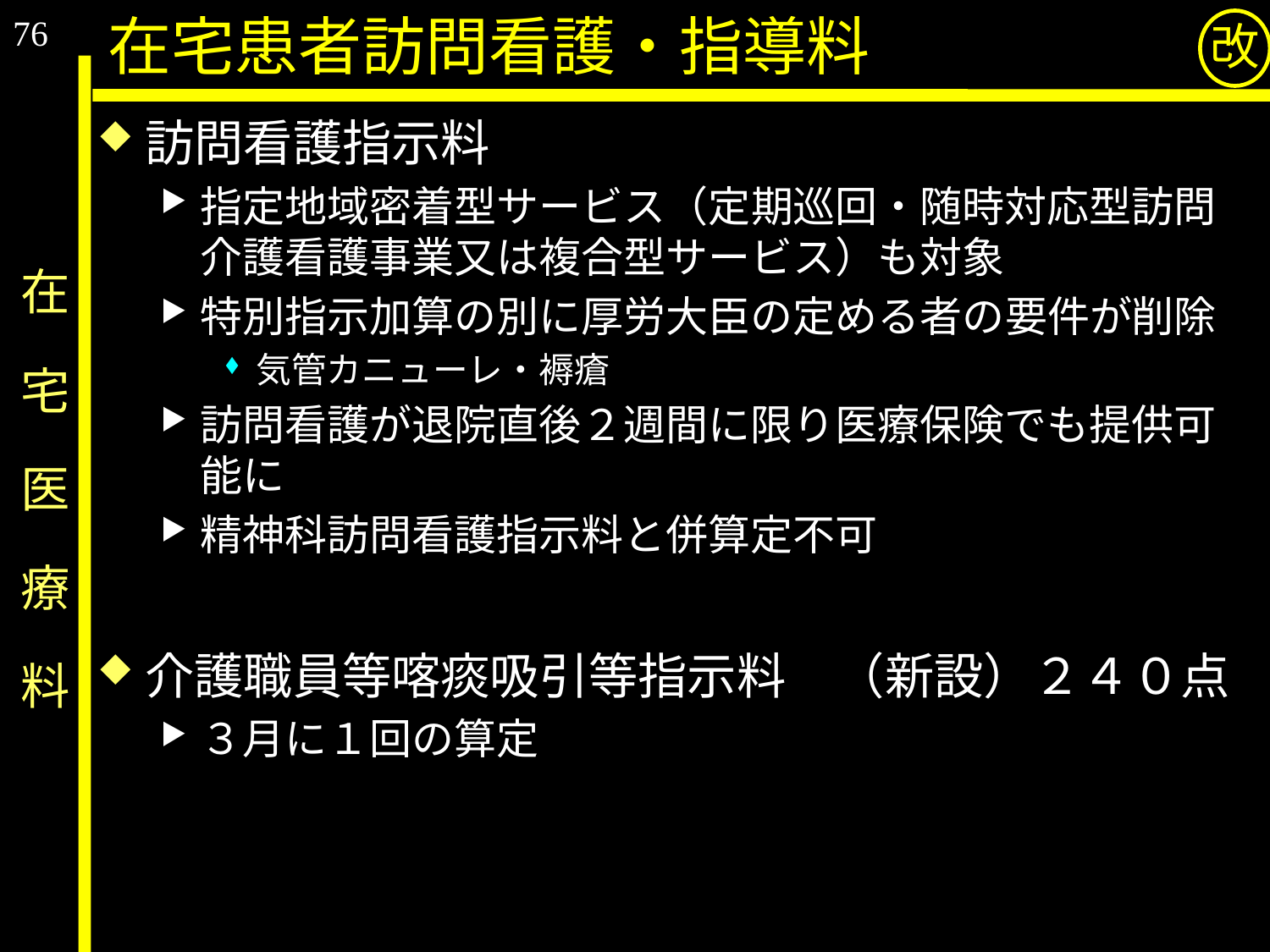

76
在宅患者訪問看護・指導料
改

訪問看護指示料
指定地域密着型サービス（定期巡回・随時対応型訪問介護看護事業又は複合型サービス）も対象
特別指示加算の別に厚労大臣の定める者の要件が削除
気管カニューレ・褥瘡
訪問看護が退院直後２週間に限り医療保険でも提供可能に
精神科訪問看護指示料と併算定不可

介護職員等喀痰吸引等指示料　（新設）２４０点
３月に１回の算定

# 在　宅　医　療　料